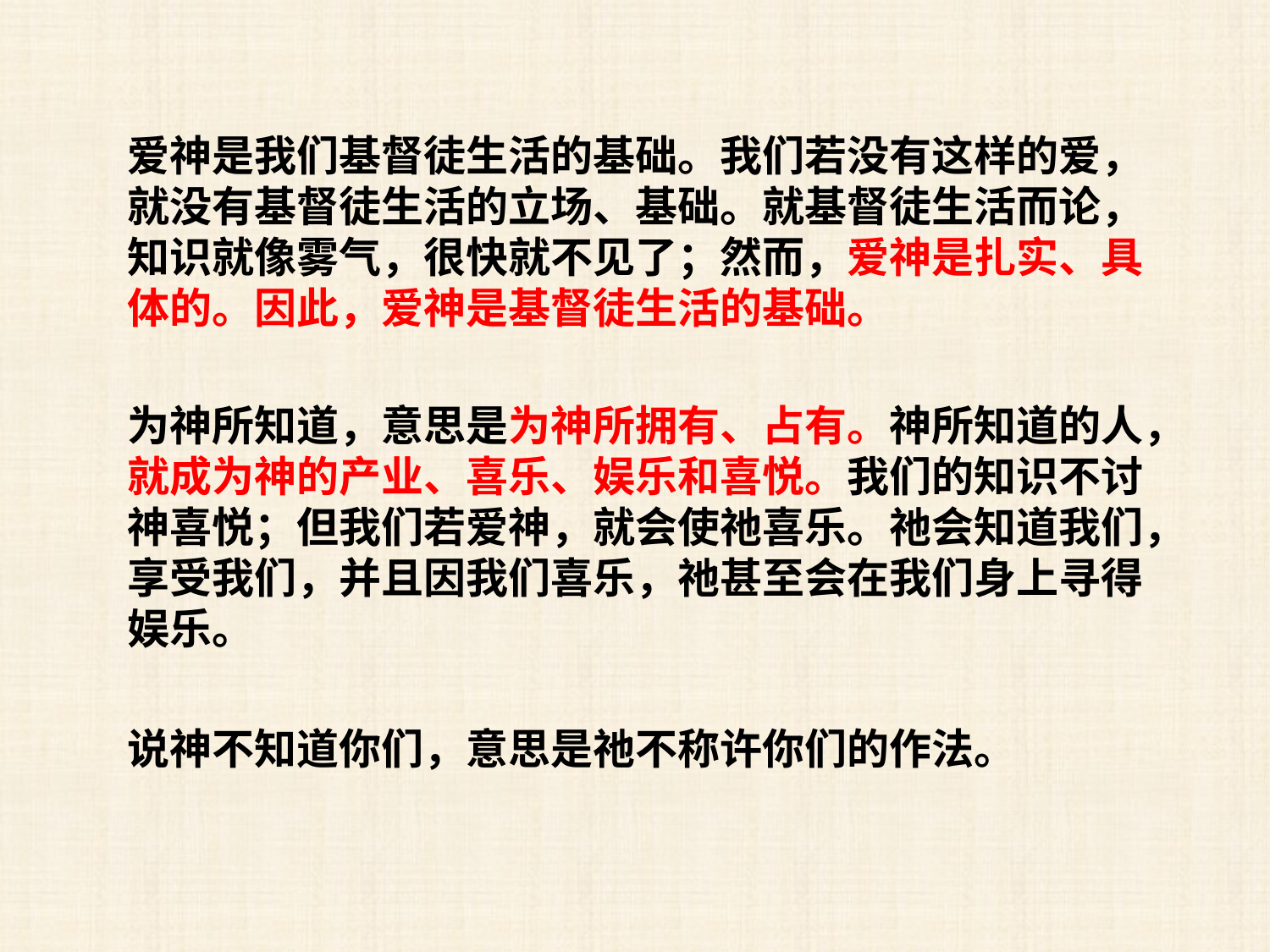

爱神是我们基督徒生活的基础。我们若没有这样的爱，就没有基督徒生活的立场、基础。就基督徒生活而论，知识就像雾气，很快就不见了；然而，爱神是扎实、具体的。因此，爱神是基督徒生活的基础。
为神所知道，意思是为神所拥有、占有。神所知道的人，就成为神的产业、喜乐、娱乐和喜悦。我们的知识不讨神喜悦；但我们若爱神，就会使祂喜乐。祂会知道我们，享受我们，并且因我们喜乐，祂甚至会在我们身上寻得娱乐。
说神不知道你们，意思是祂不称许你们的作法。